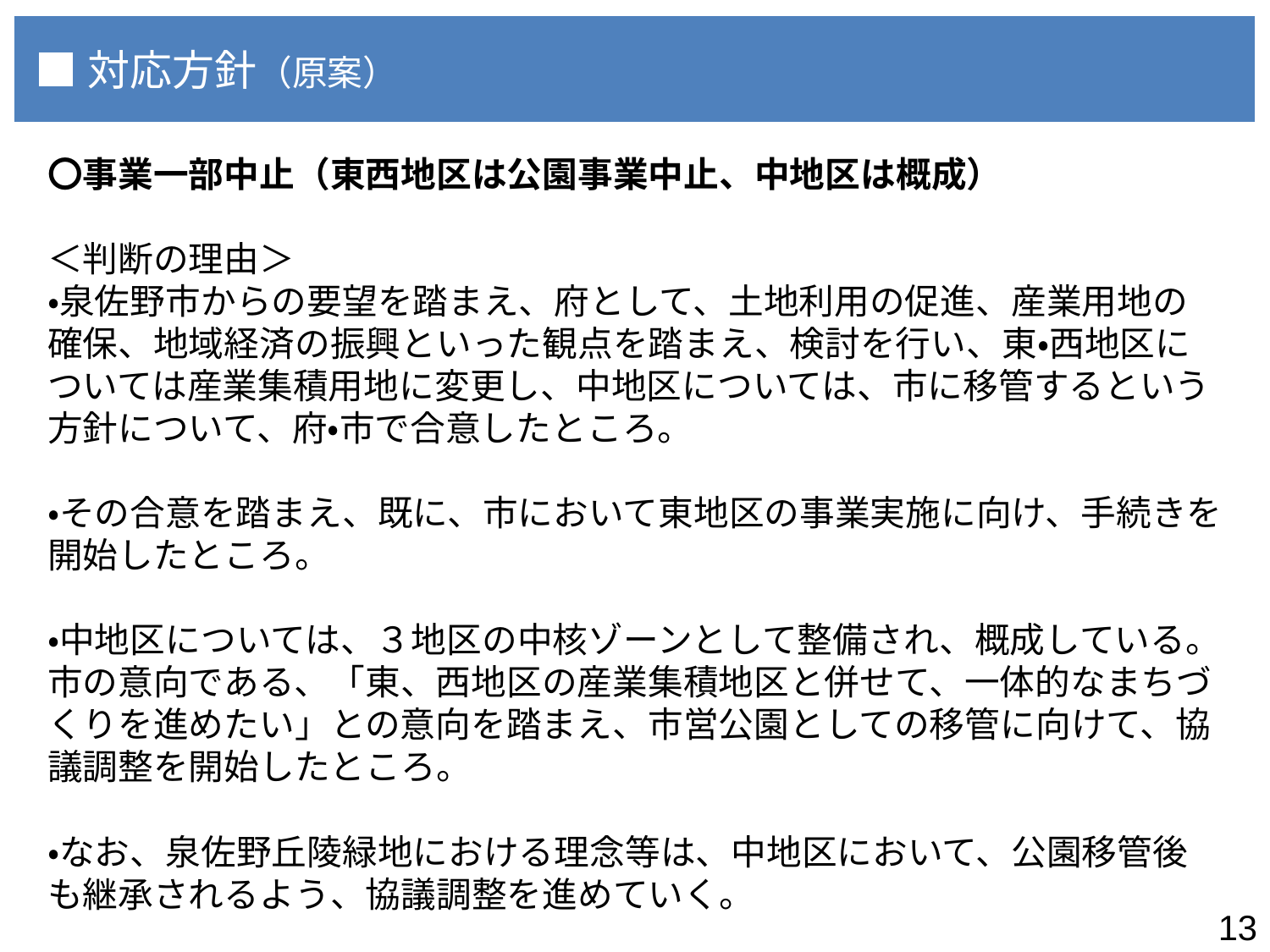

■対応方針（原案）
〇事業一部中止（東西地区は公園事業中止、中地区は概成）

＜判断の理由＞
・泉佐野市からの要望を踏まえ、府として、土地利用の促進、産業用地の確保、地域経済の振興といった観点を踏まえ、検討を行い、東・西地区については産業集積用地に変更し、中地区については、市に移管するという方針について、府・市で合意したところ。

・その合意を踏まえ、既に、市において東地区の事業実施に向け、手続きを開始したところ。

・中地区については、３地区の中核ゾーンとして整備され、概成している。市の意向である、「東、西地区の産業集積地区と併せて、一体的なまちづくりを進めたい」との意向を踏まえ、市営公園としての移管に向けて、協議調整を開始したところ。

・なお、泉佐野丘陵緑地における理念等は、中地区において、公園移管後も継承されるよう、協議調整を進めていく。
13